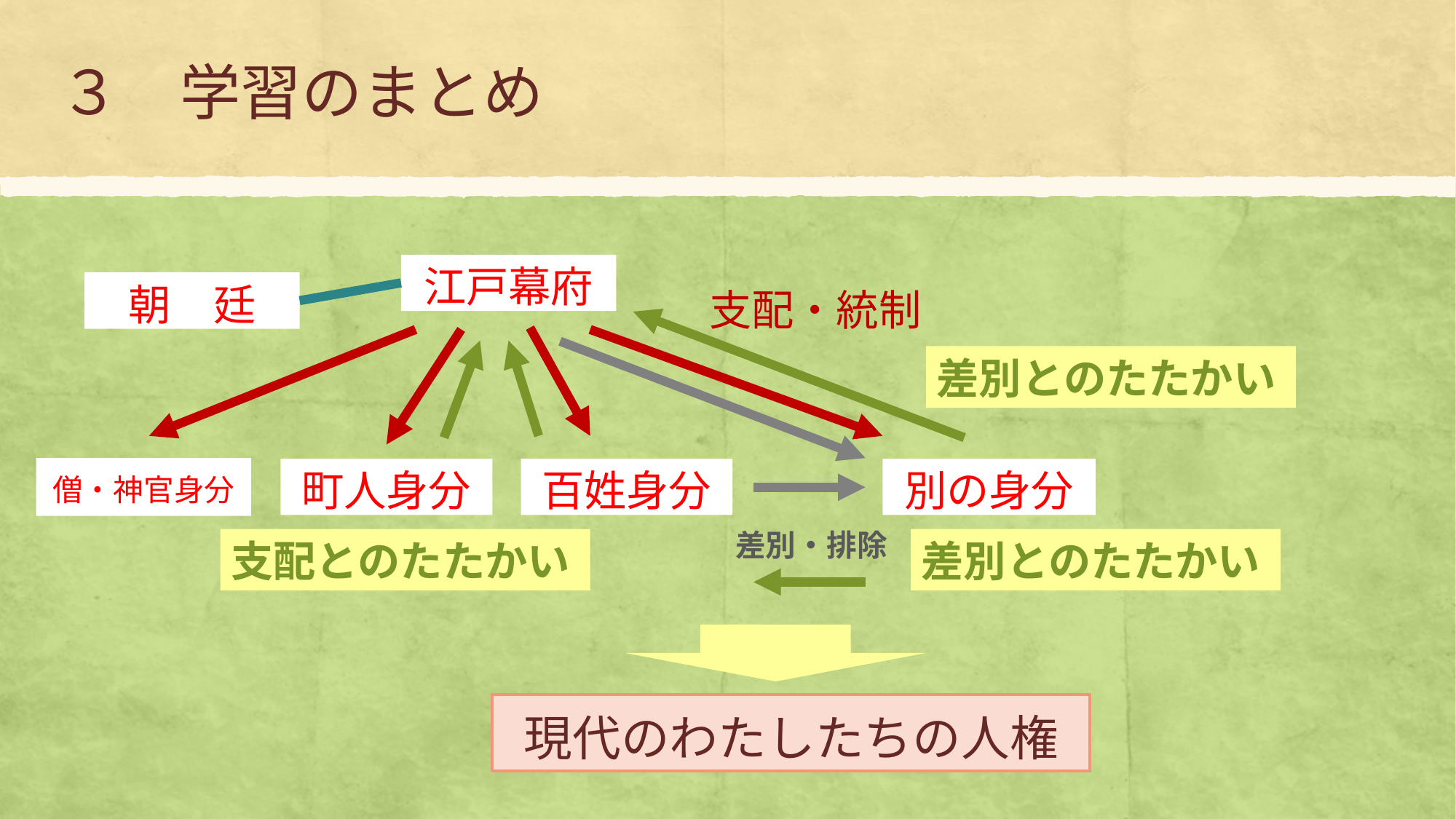

３　学習のまとめ
江戸幕府
朝　廷
支配・統制
差別とのたたかい
僧・神官身分
町人身分
百姓身分
別の身分
差別・排除
支配とのたたかい
差別とのたたかい

現代のわたしたちの人権